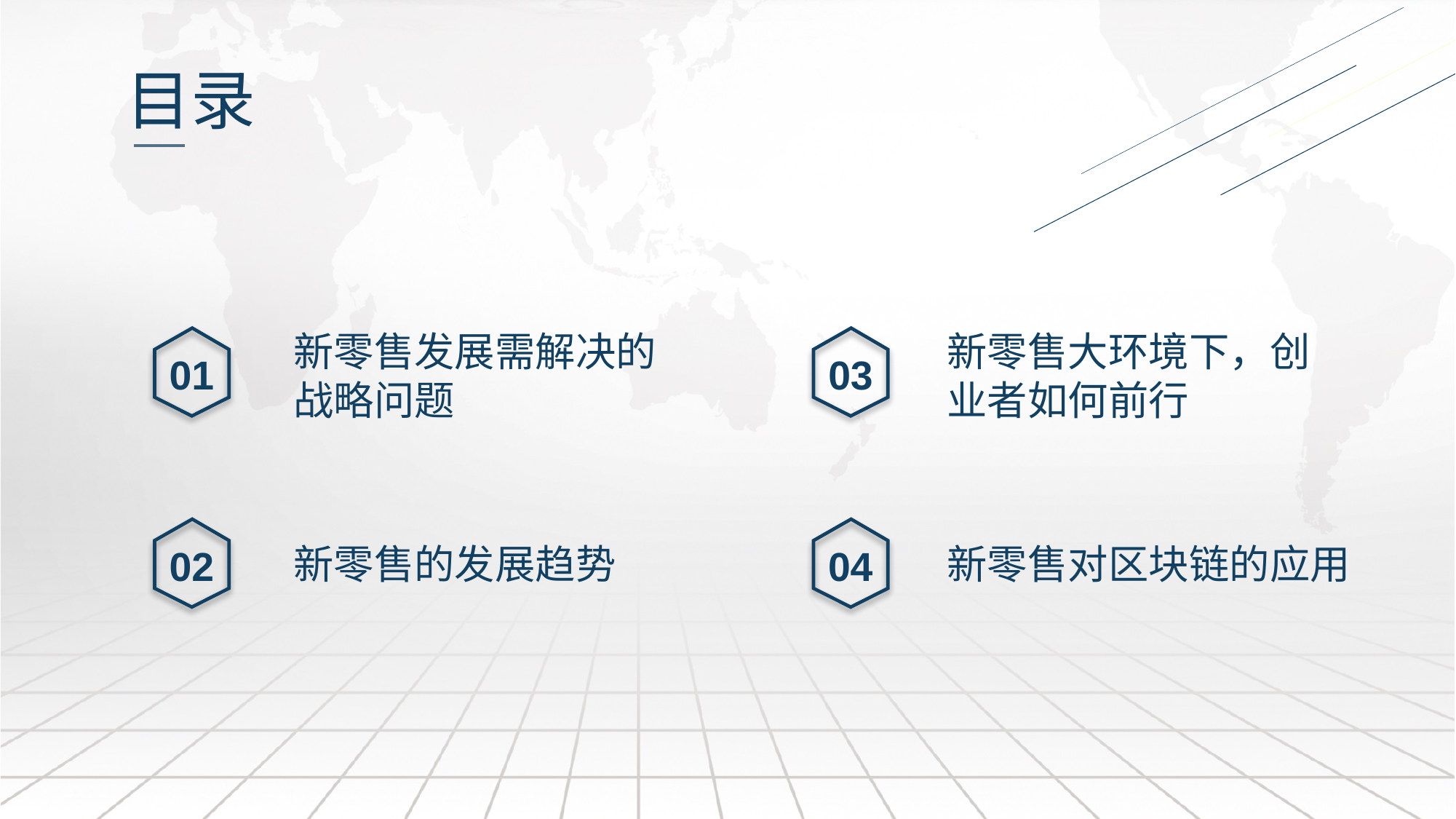

目录
新零售发展需解决的战略问题
新零售大环境下，创业者如何前行

01

03

02

04
新零售的发展趋势
新零售对区块链的应用